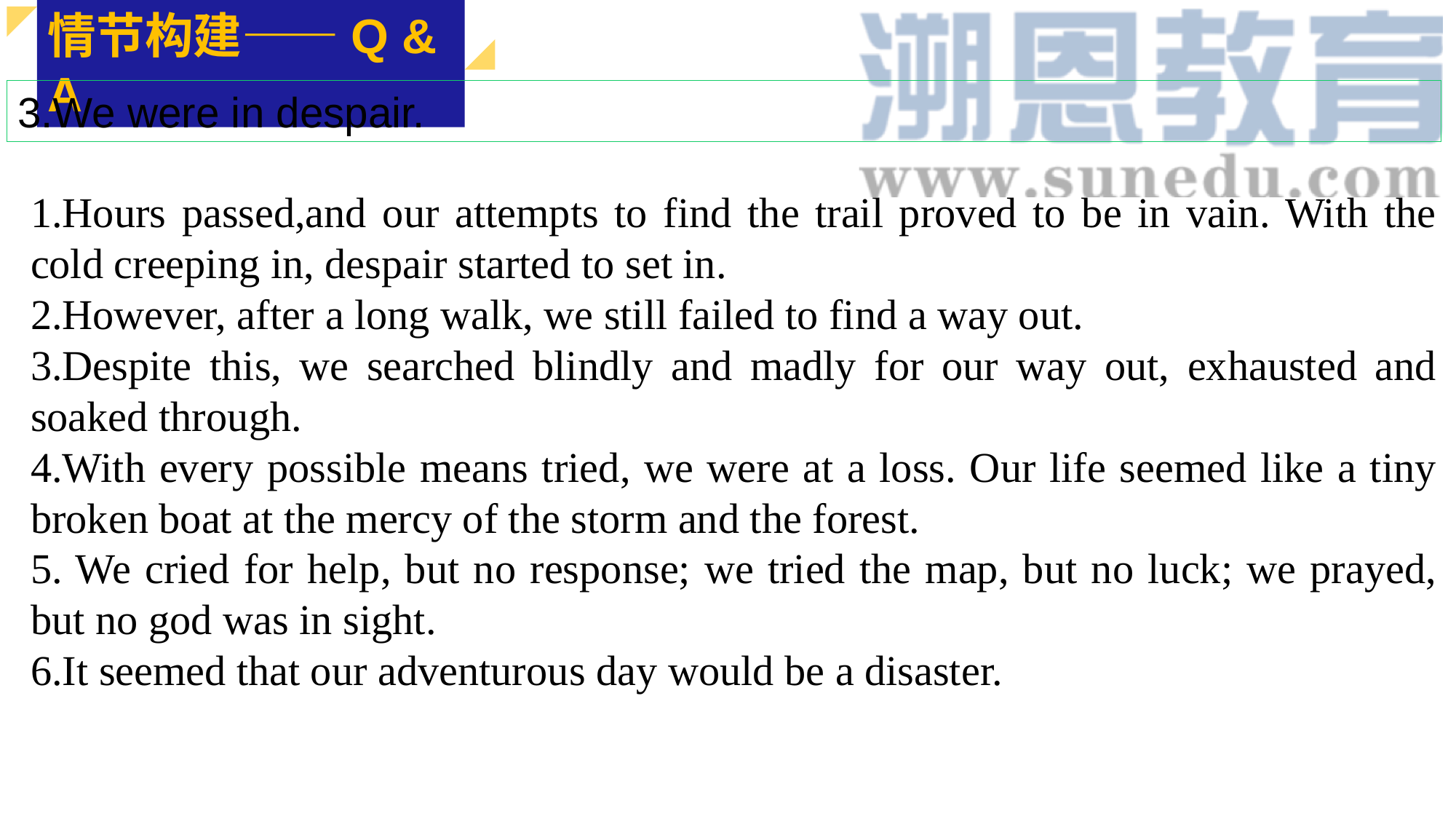

情节构建——Q & A

3.We were in despair.
1.Hours passed,and our attempts to find the trail proved to be in vain. With the cold creeping in, despair started to set in.
2.However, after a long walk, we still failed to find a way out.
3.Despite this, we searched blindly and madly for our way out, exhausted and soaked through.
4.With every possible means tried, we were at a loss. Our life seemed like a tiny broken boat at the mercy of the storm and the forest.
5. We cried for help, but no response; we tried the map, but no luck; we prayed, but no god was in sight.
6.It seemed that our adventurous day would be a disaster.